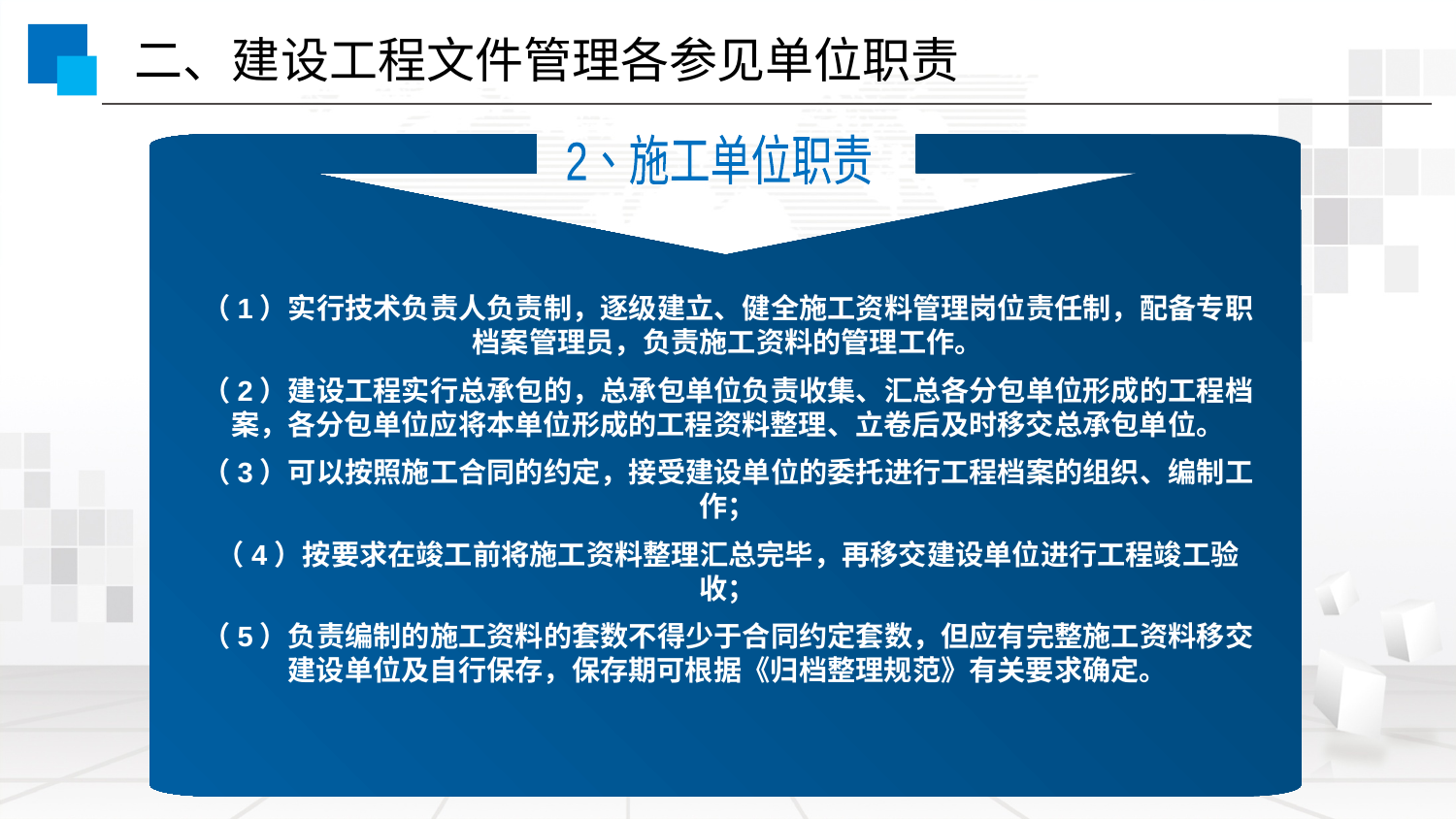

二、建设工程文件管理各参见单位职责
2、施工单位职责
（1）实行技术负责人负责制，逐级建立、健全施工资料管理岗位责任制，配备专职档案管理员，负责施工资料的管理工作。
（2）建设工程实行总承包的，总承包单位负责收集、汇总各分包单位形成的工程档案，各分包单位应将本单位形成的工程资料整理、立卷后及时移交总承包单位。
（3）可以按照施工合同的约定，接受建设单位的委托进行工程档案的组织、编制工作；
（4）按要求在竣工前将施工资料整理汇总完毕，再移交建设单位进行工程竣工验收；
（5）负责编制的施工资料的套数不得少于合同约定套数，但应有完整施工资料移交建设单位及自行保存，保存期可根据《归档整理规范》有关要求确定。